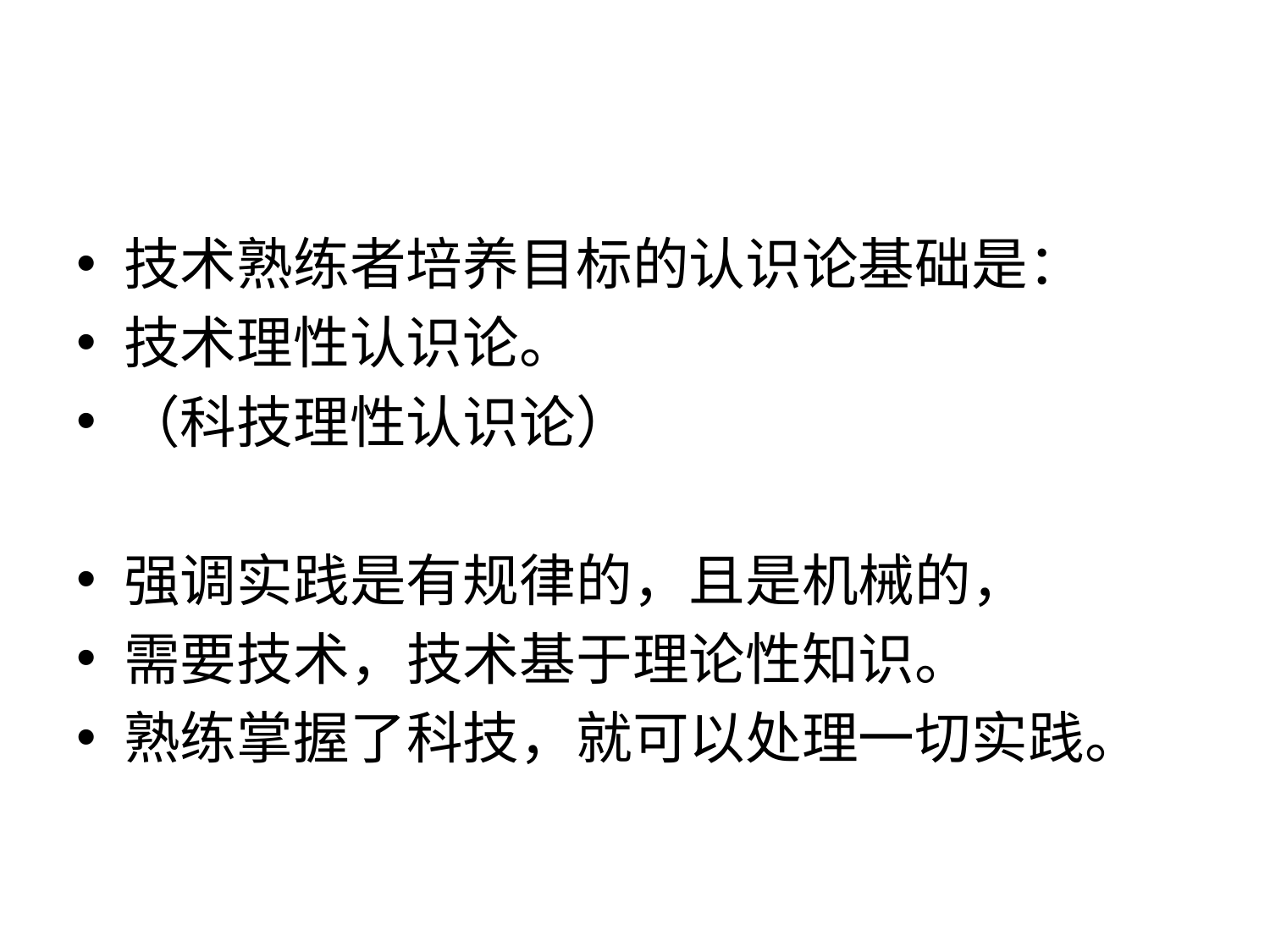

#
技术熟练者培养目标的认识论基础是：
技术理性认识论。
（科技理性认识论）

强调实践是有规律的，且是机械的，
需要技术，技术基于理论性知识。
熟练掌握了科技，就可以处理一切实践。